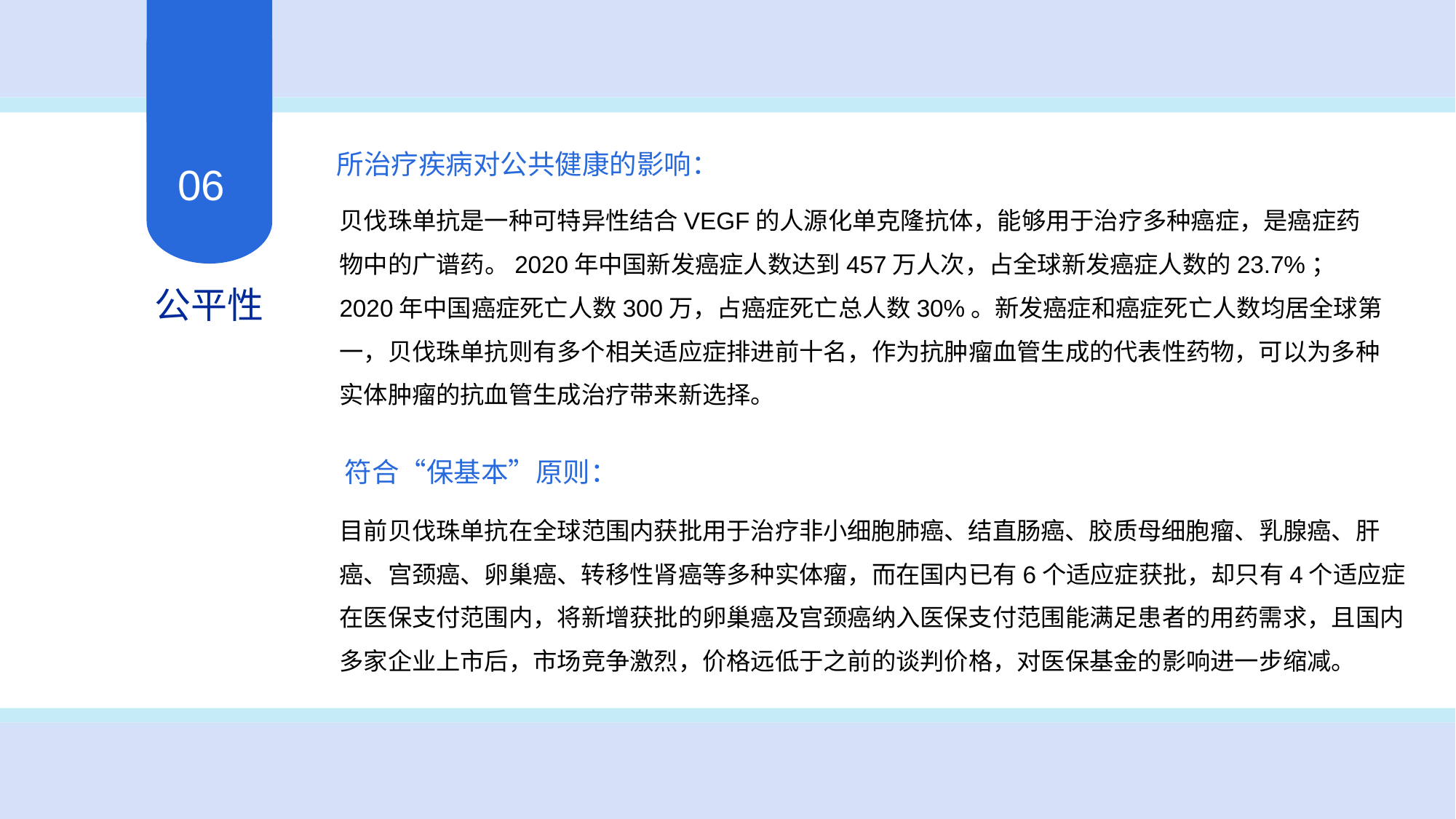

所治疗疾病对公共健康的影响：
06
贝伐珠单抗是一种可特异性结合VEGF的人源化单克隆抗体，能够用于治疗多种癌症，是癌症药物中的广谱药。2020年中国新发癌症人数达到457万人次，占全球新发癌症人数的23.7%；2020年中国癌症死亡人数300万，占癌症死亡总人数30%。新发癌症和癌症死亡人数均居全球第一，贝伐珠单抗则有多个相关适应症排进前十名，作为抗肿瘤血管生成的代表性药物，可以为多种实体肿瘤的抗血管生成治疗带来新选择。
公平性
符合“保基本”原则：
目前贝伐珠单抗在全球范围内获批用于治疗非小细胞肺癌、结直肠癌、胶质母细胞瘤、乳腺癌、肝癌、宫颈癌、卵巢癌、转移性肾癌等多种实体瘤，而在国内已有6个适应症获批，却只有4个适应症在医保支付范围内，将新增获批的卵巢癌及宫颈癌纳入医保支付范围能满足患者的用药需求，且国内多家企业上市后，市场竞争激烈，价格远低于之前的谈判价格，对医保基金的影响进一步缩减。